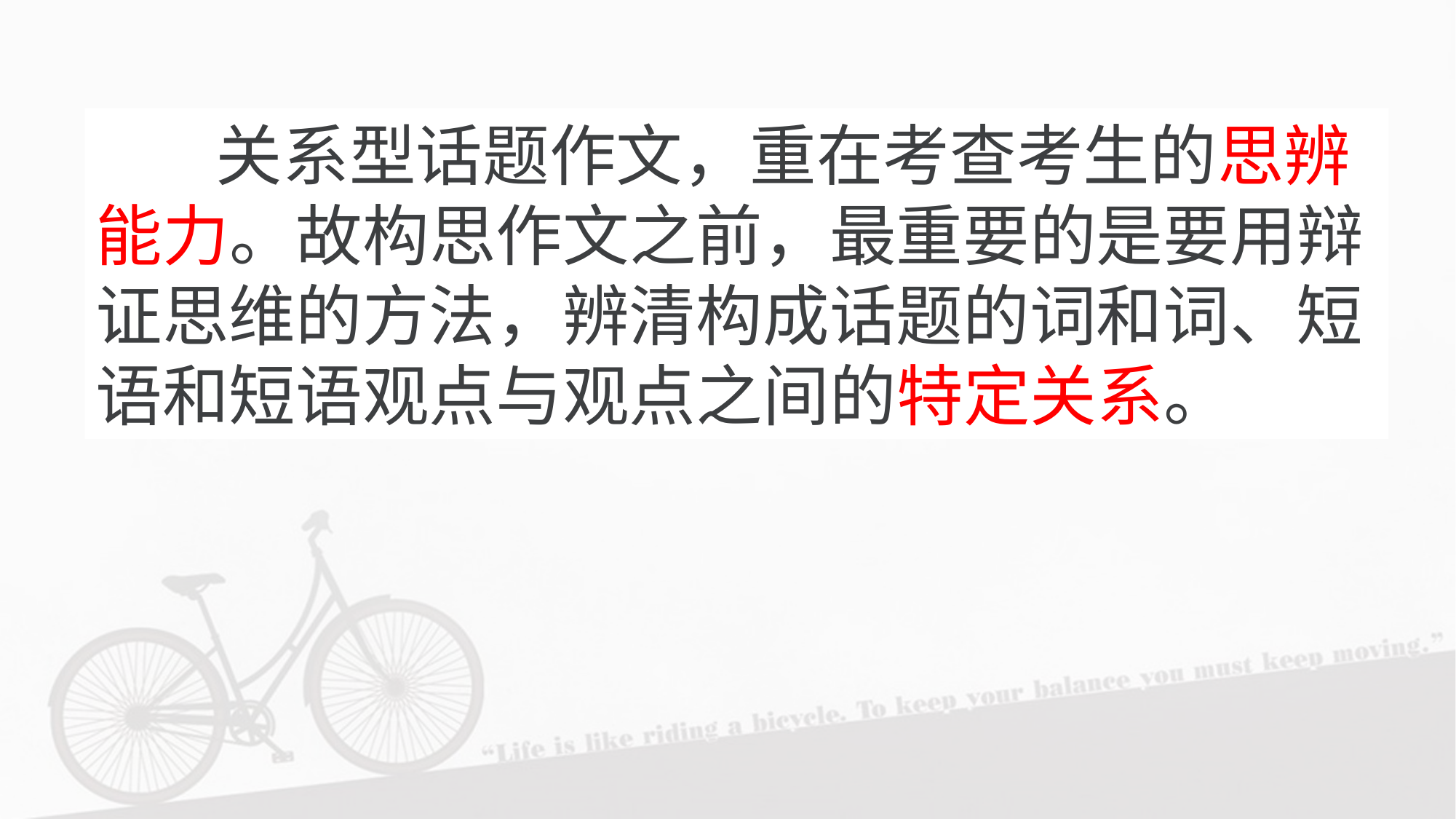

关系型话题作文，重在考查考生的思辨能力。故构思作文之前，最重要的是要用辩证思维的方法，辨清构成话题的词和词、短语和短语观点与观点之间的特定关系。